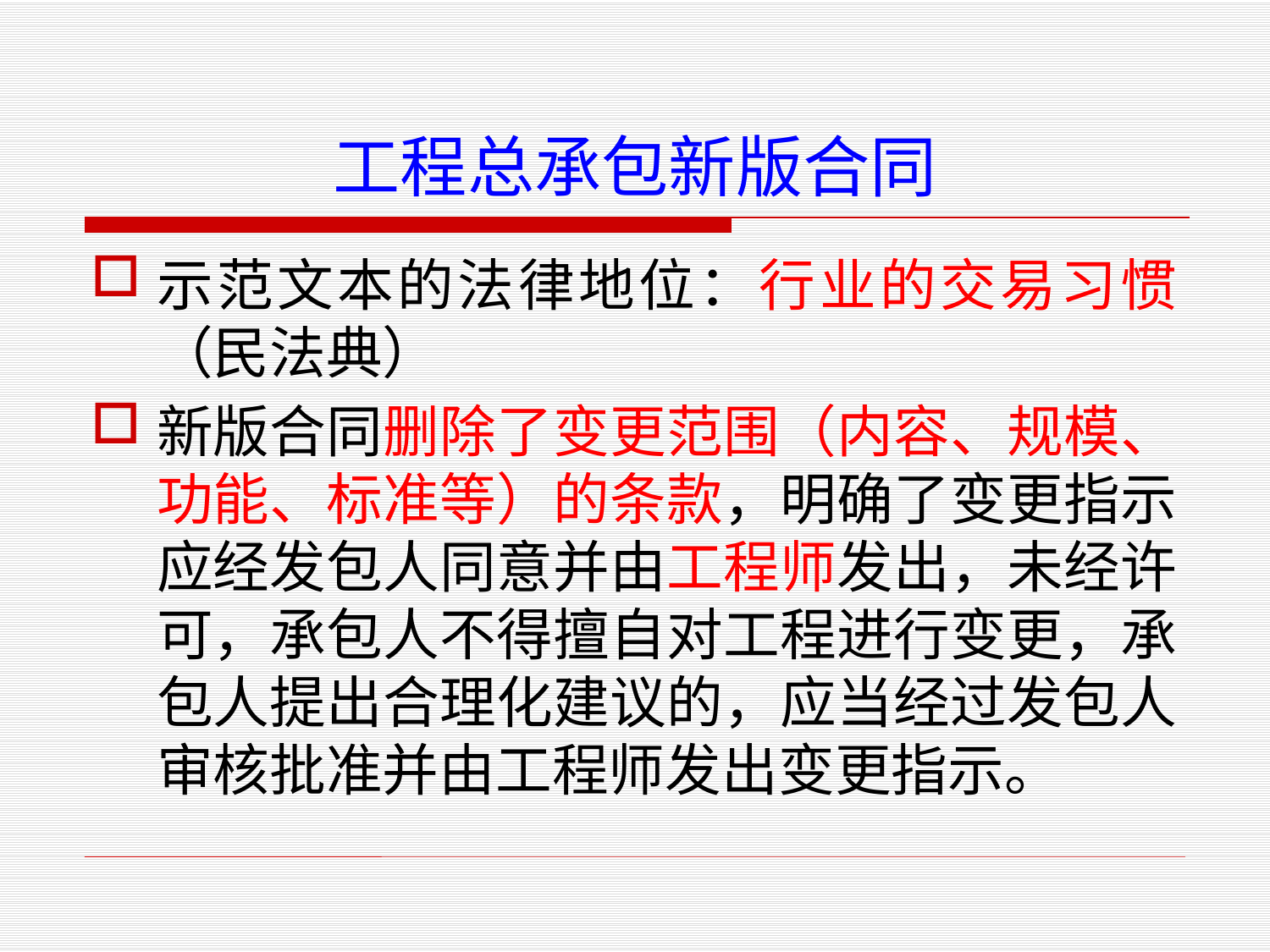

# 工程总承包新版合同
示范文本的法律地位：行业的交易习惯（民法典）
新版合同删除了变更范围（内容、规模、功能、标准等）的条款，明确了变更指示应经发包人同意并由工程师发出，未经许可，承包人不得擅自对工程进行变更，承包人提出合理化建议的，应当经过发包人审核批准并由工程师发出变更指示。